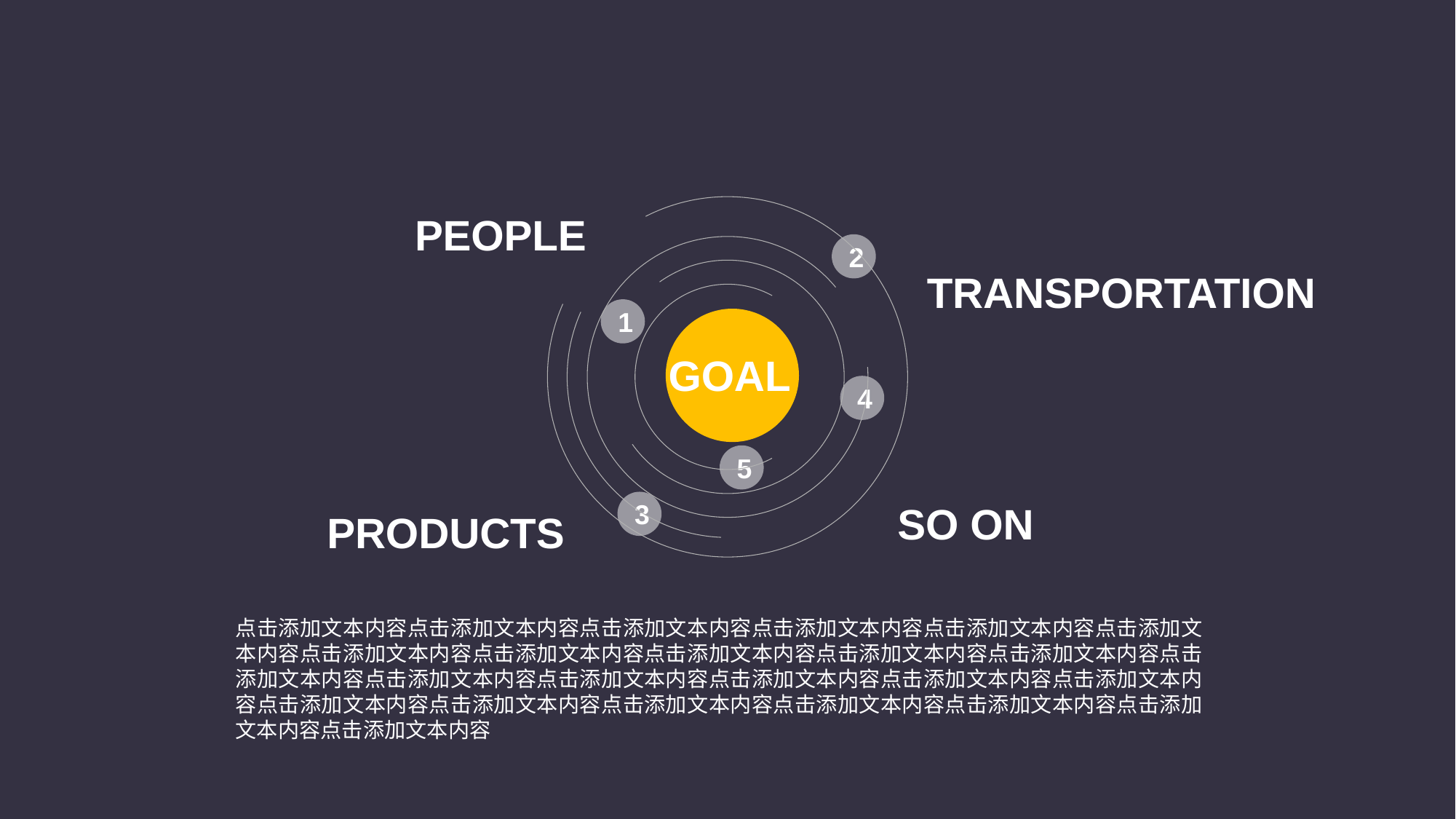

PEOPLE

2

TRANSPORTATION

1

GOAL
4
5
3
SO ON
PRODUCTS
点击添加文本内容点击添加文本内容点击添加文本内容点击添加文本内容点击添加文本内容点击添加文本内容点击添加文本内容点击添加文本内容点击添加文本内容点击添加文本内容点击添加文本内容点击添加文本内容点击添加文本内容点击添加文本内容点击添加文本内容点击添加文本内容点击添加文本内容点击添加文本内容点击添加文本内容点击添加文本内容点击添加文本内容点击添加文本内容点击添加文本内容点击添加文本内容